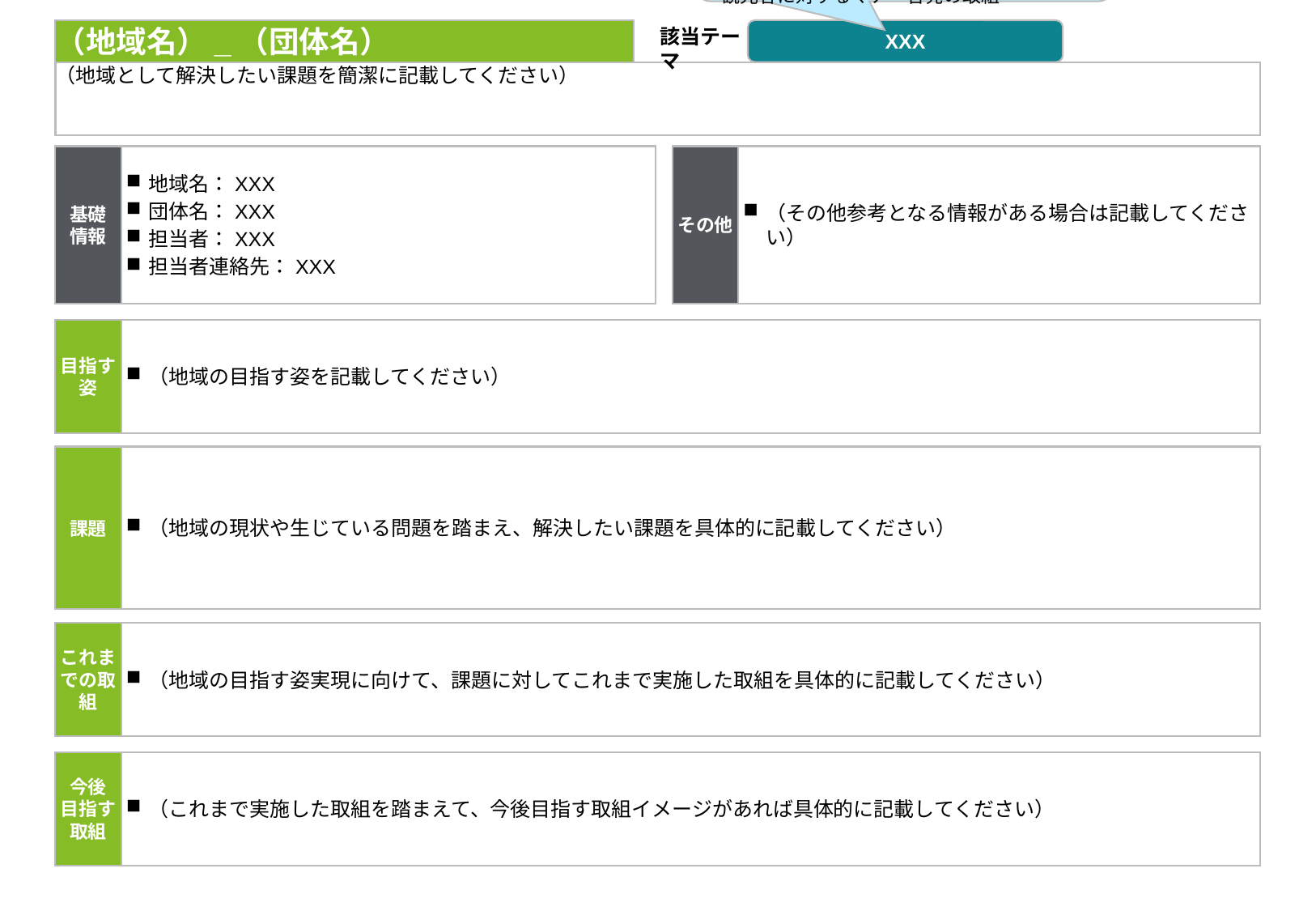

以下より登壇を希望するピッチテーマを選択してください
観光客に対する情報発信・分析
観光客の分散・平準化に向けた取組
観光客に対するマナー啓発の取組
ご登壇を希望される方は、登壇申込フォームを送信の上、本フォーマットを記入し、事務局までメールで提出してください。ご提出いただいた時点で、下記注意事項の内容に同意いただいたものとみなします
（提出期日：2025年8月25日（月）17時）
提出先：観光庁　ICTサービス等利活用促進事業 事務局
メールアドレス：ict-info@tohmatsu.co.jp

注意事項
提出主体につき複数日程での応募が可能ですが、応募する日程ごとに登壇申込フォームを送信の上、本資料を提出してください
当日のご参加が難しい場合は、ピッチトークの内容を事前に録画し、事務局にお送りいただくことで、録画映像を当日投影する形でのご登壇も可能です。録画登壇を希望される方は、登壇申込フォームQ2にて、「録画映像での登壇を希望する」を選択してください
応募者多数の場合は、提出資料に基づく審査により、ご登壇が叶わない可能性がある旨、ご留意ください
登壇時間は10分となります

登壇者の決定
事務局による審査の上、8/29（金）を目途にご応募いただいた皆様に登壇可否をご連絡いたします
（地域名）_（団体名）
XXX
該当テーマ
（地域として解決したい課題を簡潔に記載してください）
その他
（その他参考となる情報がある場合は記載してください）
基礎
情報
地域名：XXX
団体名：XXX
担当者：XXX
担当者連絡先：XXX
目指す姿
（地域の目指す姿を記載してください）
課題
（地域の現状や生じている問題を踏まえ、解決したい課題を具体的に記載してください）
これまでの取組
（地域の目指す姿実現に向けて、課題に対してこれまで実施した取組を具体的に記載してください）
今後
目指す
取組
（これまで実施した取組を踏まえて、今後目指す取組イメージがあれば具体的に記載してください）